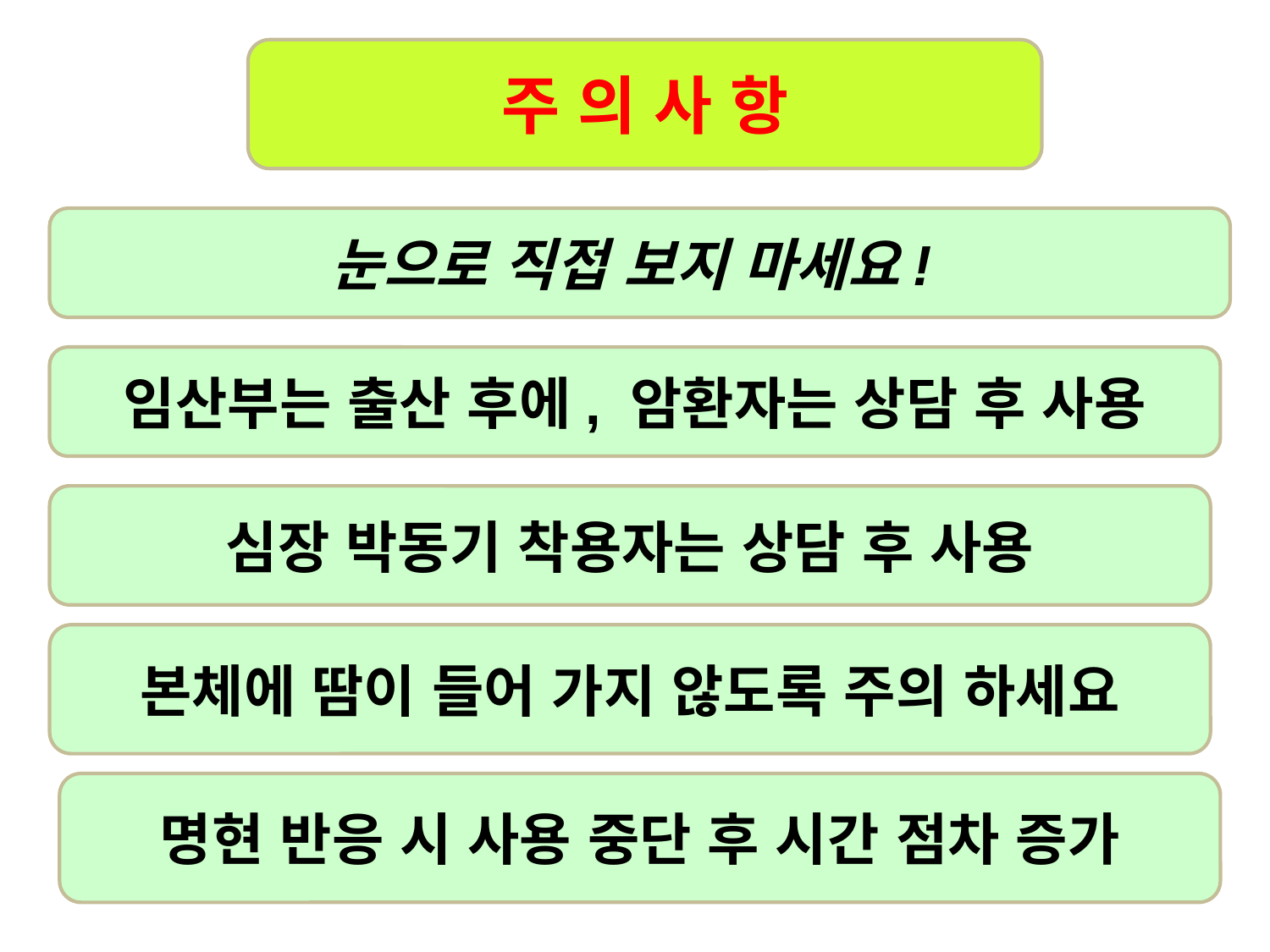

주 의 사 항
눈으로 직접 보지 마세요!
임산부는 출산 후에, 암환자는 상담 후 사용
심장 박동기 착용자는 상담 후 사용
본체에 땀이 들어 가지 않도록 주의 하세요
명현 반응 시 사용 중단 후 시간 점차 증가